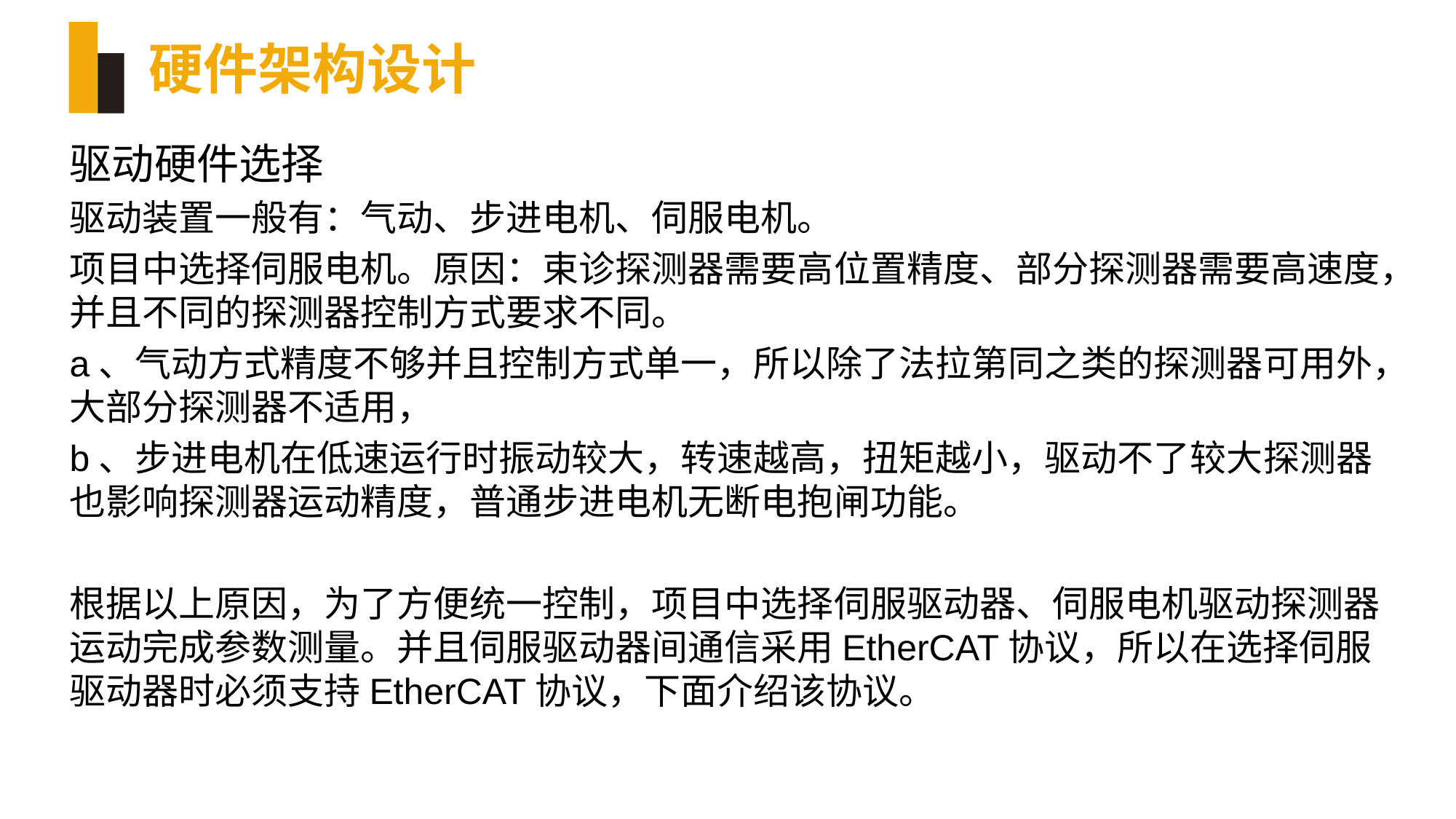

# 硬件架构设计
驱动硬件选择
驱动装置一般有：气动、步进电机、伺服电机。
项目中选择伺服电机。原因：束诊探测器需要高位置精度、部分探测器需要高速度，并且不同的探测器控制方式要求不同。
a、气动方式精度不够并且控制方式单一，所以除了法拉第同之类的探测器可用外，大部分探测器不适用，
b、步进电机在低速运行时振动较大，转速越高，扭矩越小，驱动不了较大探测器也影响探测器运动精度，普通步进电机无断电抱闸功能。

根据以上原因，为了方便统一控制，项目中选择伺服驱动器、伺服电机驱动探测器运动完成参数测量。并且伺服驱动器间通信采用EtherCAT协议，所以在选择伺服驱动器时必须支持EtherCAT协议，下面介绍该协议。